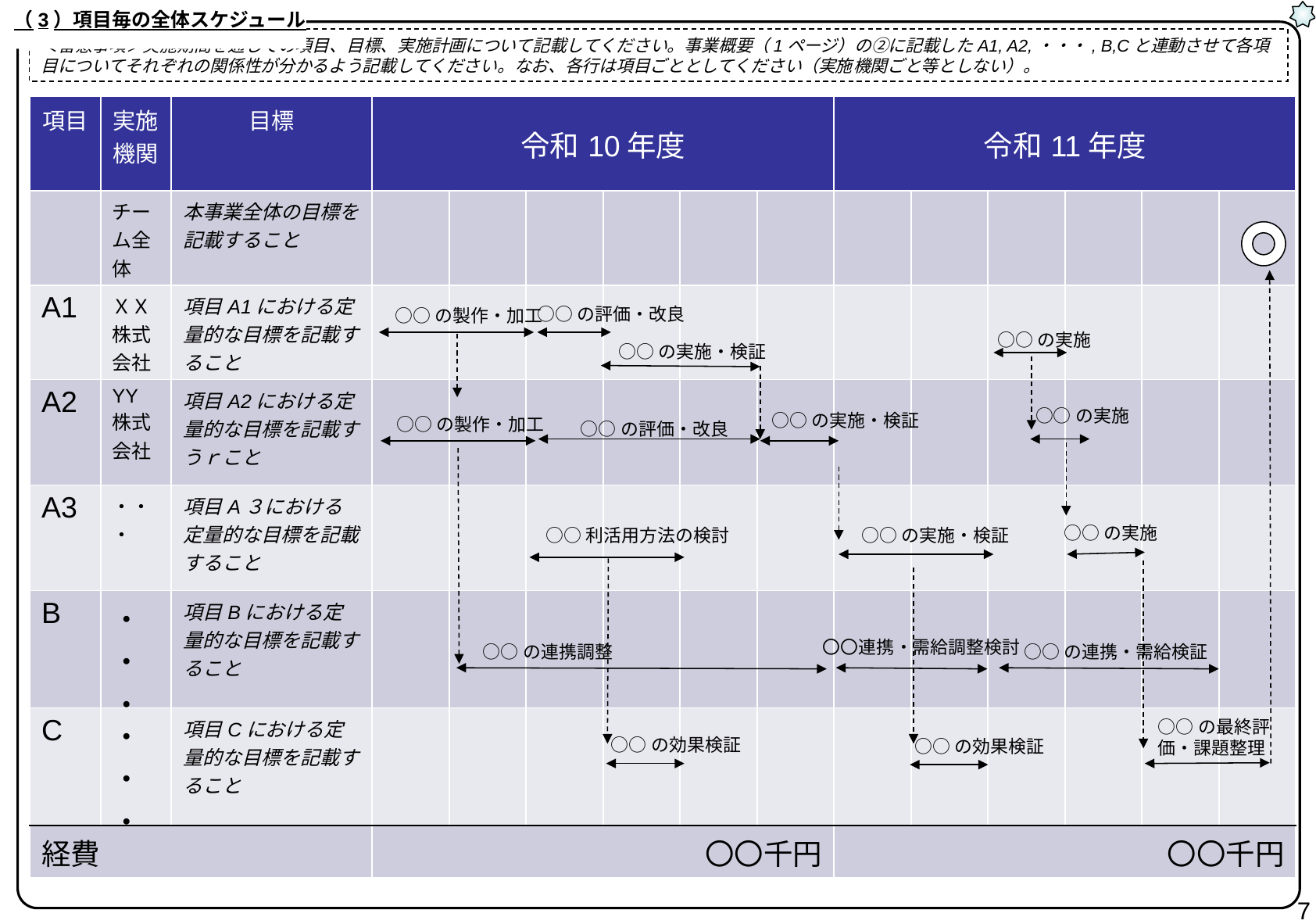

（3）項目毎の全体スケジュール

＜留意事項＞実施期間を通しての項目、目標、実施計画について記載してください。事業概要（1ページ）の②に記載したA1, A2,・・・, B,Cと連動させて各項目についてそれぞれの関係性が分かるよう記載してください。なお、各行は項目ごととしてください（実施機関ごと等としない）。
| 項目 | 実施機関 | 目標 | 令和10年度 |  |  |  |  |  | 令和11年度 |  |  |  |  |  |
| --- | --- | --- | --- | --- | --- | --- | --- | --- | --- | --- | --- | --- | --- | --- |
|  | チーム全体 | 本事業全体の目標を記載すること |  |  |  |  |  |  |  |  |  |  |  |  |
| A1 | ＸＸ株式会社 | 項目A1における定量的な目標を記載すること |  |  |  |  |  |  |  |  |  |  |  |  |
| A2 | YY株式会社 | 項目A2における定量的な目標を記載すうｒこと |  |  |  |  |  |  |  |  |  |  |  |  |
| A3 | ・・・ | 項目A３における定量的な目標を記載すること |  |  |  |  |  |  |  |  |  |  |  |  |
| B | ・・・ | 項目Bにおける定量的な目標を記載すること |  |  |  |  |  |  |  |  |  |  |  |  |
| C | ・・・ | 項目Cにおける定量的な目標を記載すること |  |  |  |  |  |  |  |  |  |  |  |  |
| 経費 |  |  | 〇〇千円 |  |  |  |  |  | 〇〇千円 |  |  |  |  |  |

○○の評価・改良
○○の製作・加工
○○の実施
○○の実施・検証
○○の実施
○○の実施・検証
○○の製作・加工
○○の評価・改良
○○の実施
○○の実施・検証
○○利活用方法の検討
〇〇連携・需給調整検討
○○の連携調整
○○の連携・需給検証
○○の最終評価・課題整理
○○の効果検証
○○の効果検証
7